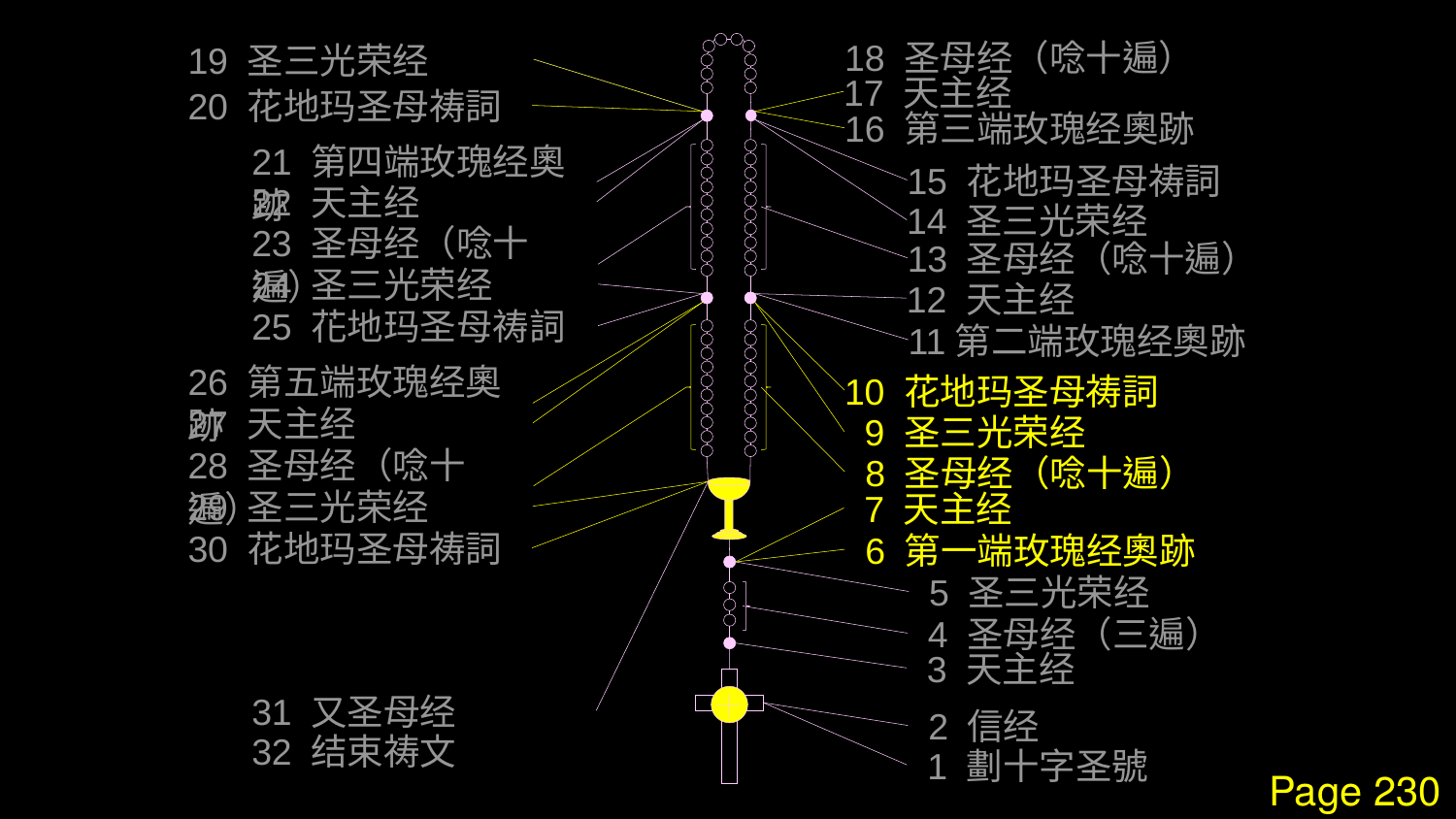

18 圣母经（唸十遍）
19 圣三光荣经

17 天主经

20 花地玛圣母祷詞
16 第三端玫瑰经奧跡

21 第四端玫瑰经奧跡

15 花地玛圣母祷詞

22 天主经

14 圣三光荣经

23 圣母经（唸十遍）

13 圣母经（唸十遍）

24 圣三光荣经

12 天主经

25 花地玛圣母祷詞
11第二端玫瑰经奧跡

26 第五端玫瑰经奧跡

10 花地玛圣母祷詞

27 天主经

  9 圣三光荣经

28 圣母经（唸十遍）

  8 圣母经（唸十遍）

29 圣三光荣经
  7 天主经
30 花地玛圣母祷詞
  6 第一端玫瑰经奧跡

  5 圣三光荣经

  4 圣母经（三遍）

  3 天主经

31 又圣母经
  2 信经
32 结束祷文
  1 劃十字圣號